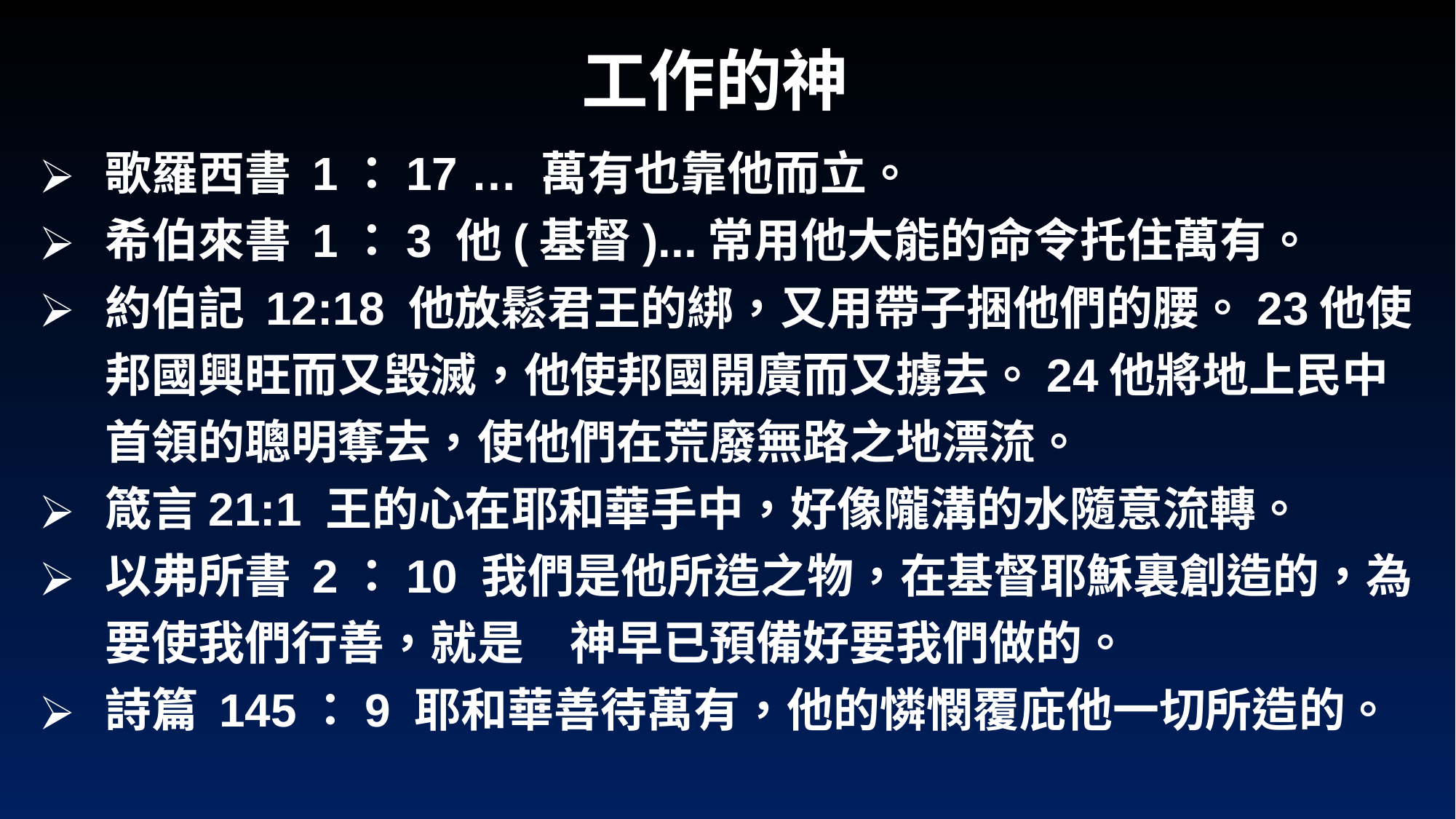

# 工作的神
歌羅西書 1：17 … 萬有也靠他而立。
希伯來書 1：3 他(基督)...常用他大能的命令托住萬有。
約伯記 12:18 他放鬆君王的綁，又用帶子捆他們的腰。23他使邦國興旺而又毀滅，他使邦國開廣而又擄去。24他將地上民中首領的聰明奪去，使他們在荒廢無路之地漂流。
箴言21:1 王的心在耶和華手中，好像隴溝的水隨意流轉。
以弗所書 2：10 我們是他所造之物，在基督耶穌裏創造的，為要使我們行善，就是　神早已預備好要我們做的。
詩篇 145：9 耶和華善待萬有，他的憐憫覆庇他一切所造的。